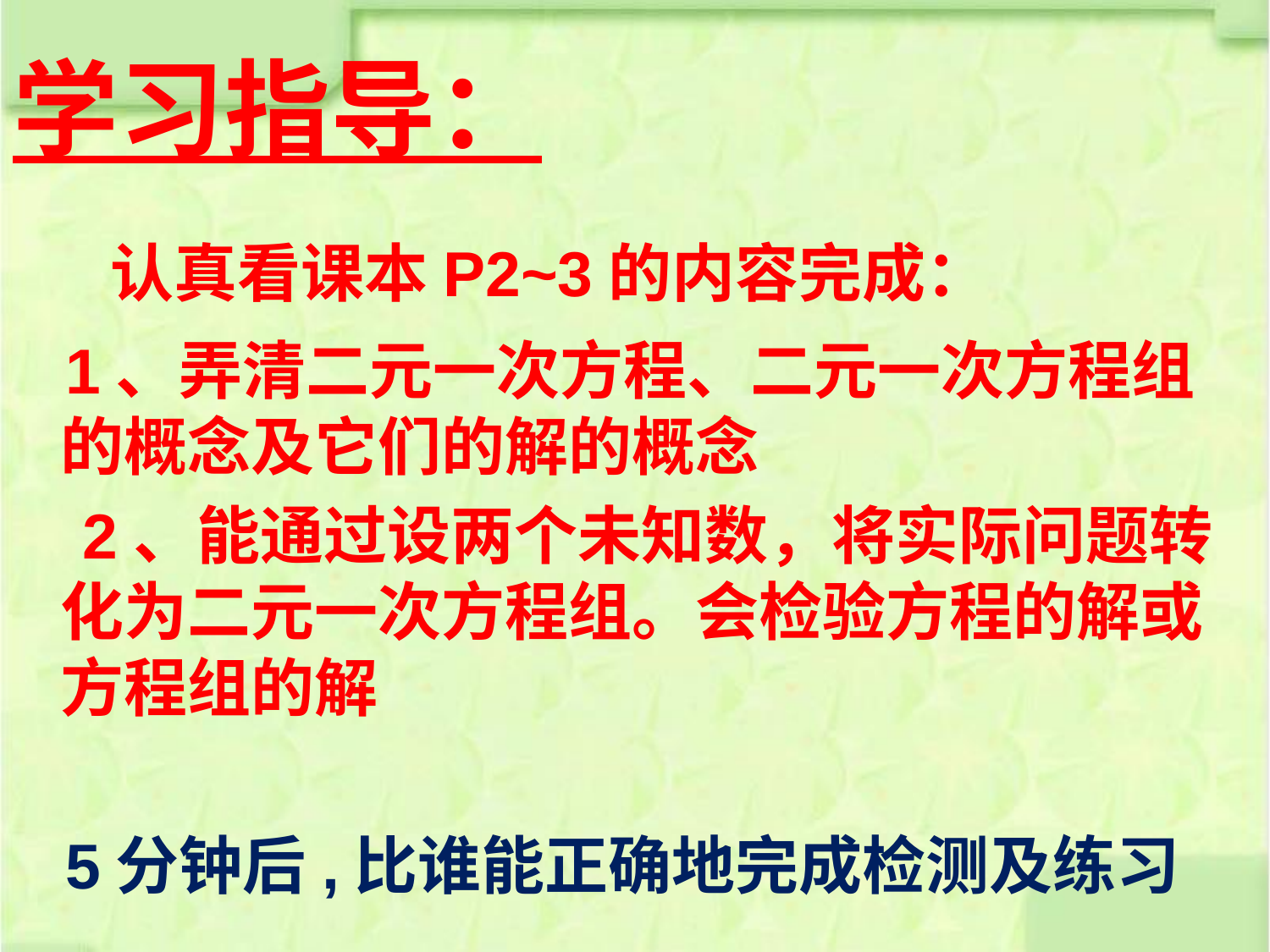

学习指导：
   认真看课本P2~3的内容完成：
   1、弄清二元一次方程、二元一次方程组的概念及它们的解的概念
    2、能通过设两个未知数，将实际问题转化为二元一次方程组。会检验方程的解或方程组的解

   5分钟后,比谁能正确地完成检测及练习